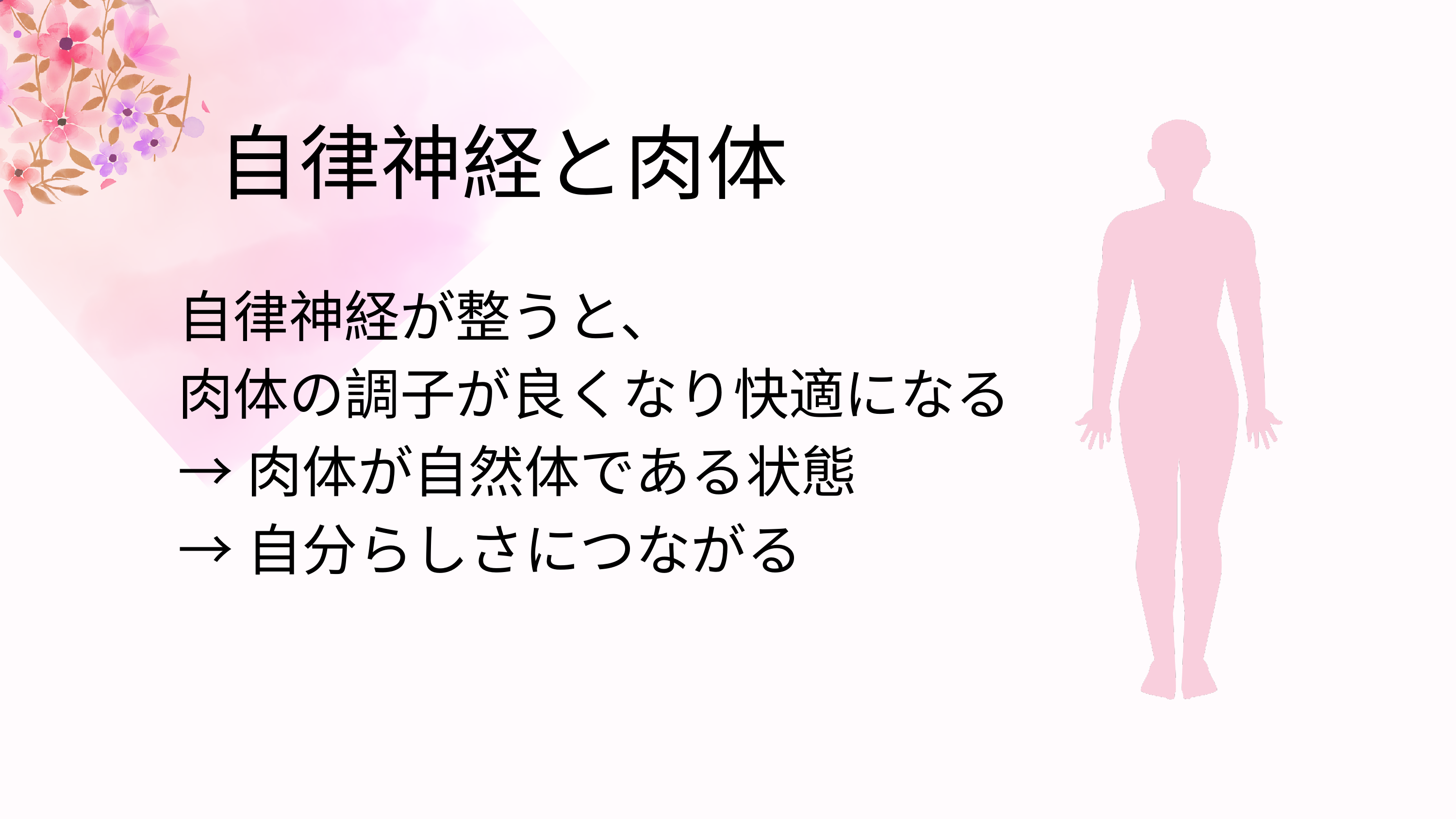

自律神経と肉体

自律神経が整うと、
肉体の調子が良くなり快適になる
→肉体が自然体である状態
→自分らしさにつながる